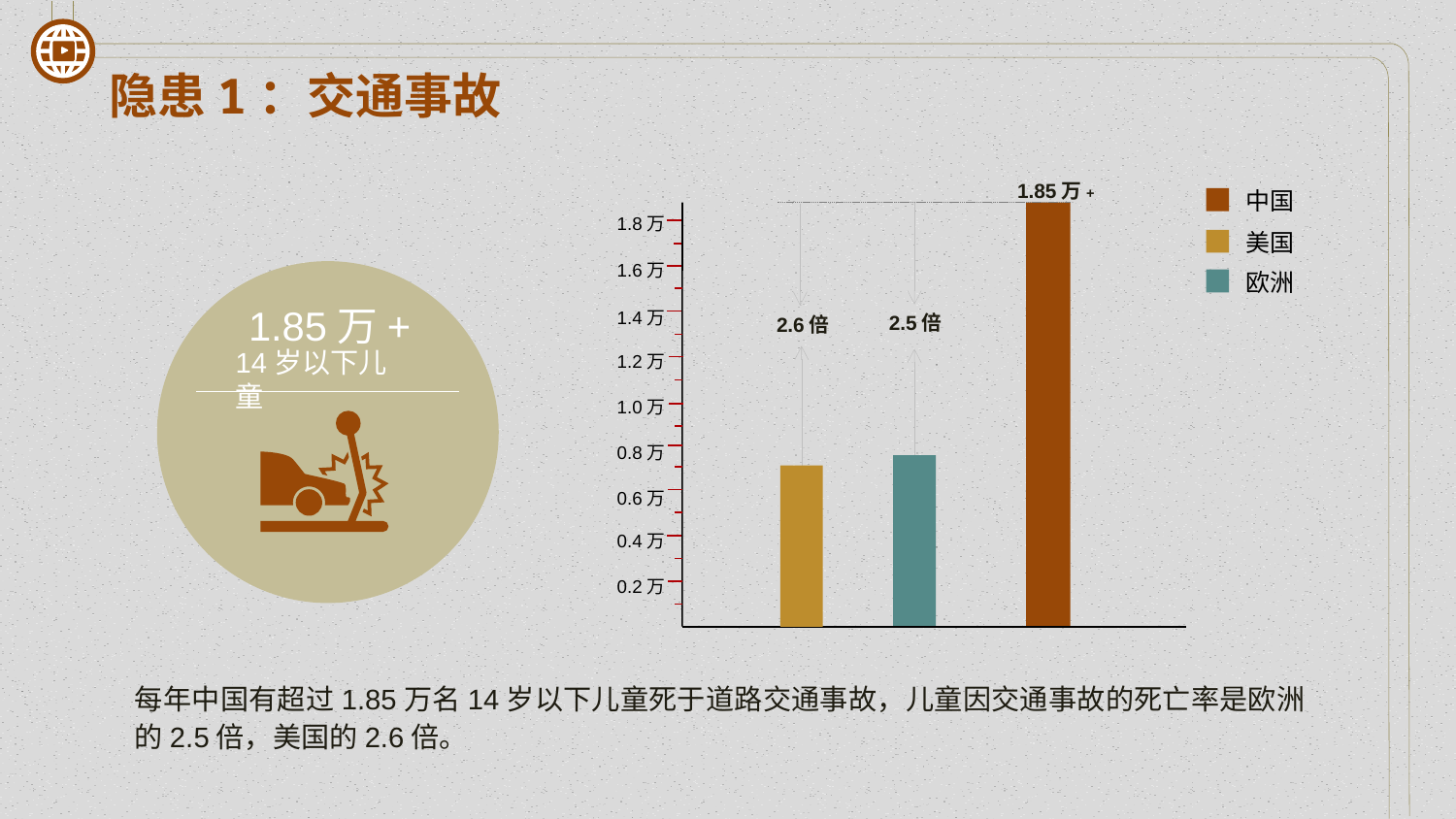

隐患1：交通事故
1.85万+
中国

美国

欧洲

1.8万
1.6万

1.85万+
14岁以下儿童

1.4万
2.5倍
2.6倍
1.2万
1.0万

0.8万
0.6万
0.4万

0.2万
每年中国有超过1.85万名14岁以下儿童死于道路交通事故，儿童因交通事故的死亡率是欧洲的2.5倍，美国的2.6倍。